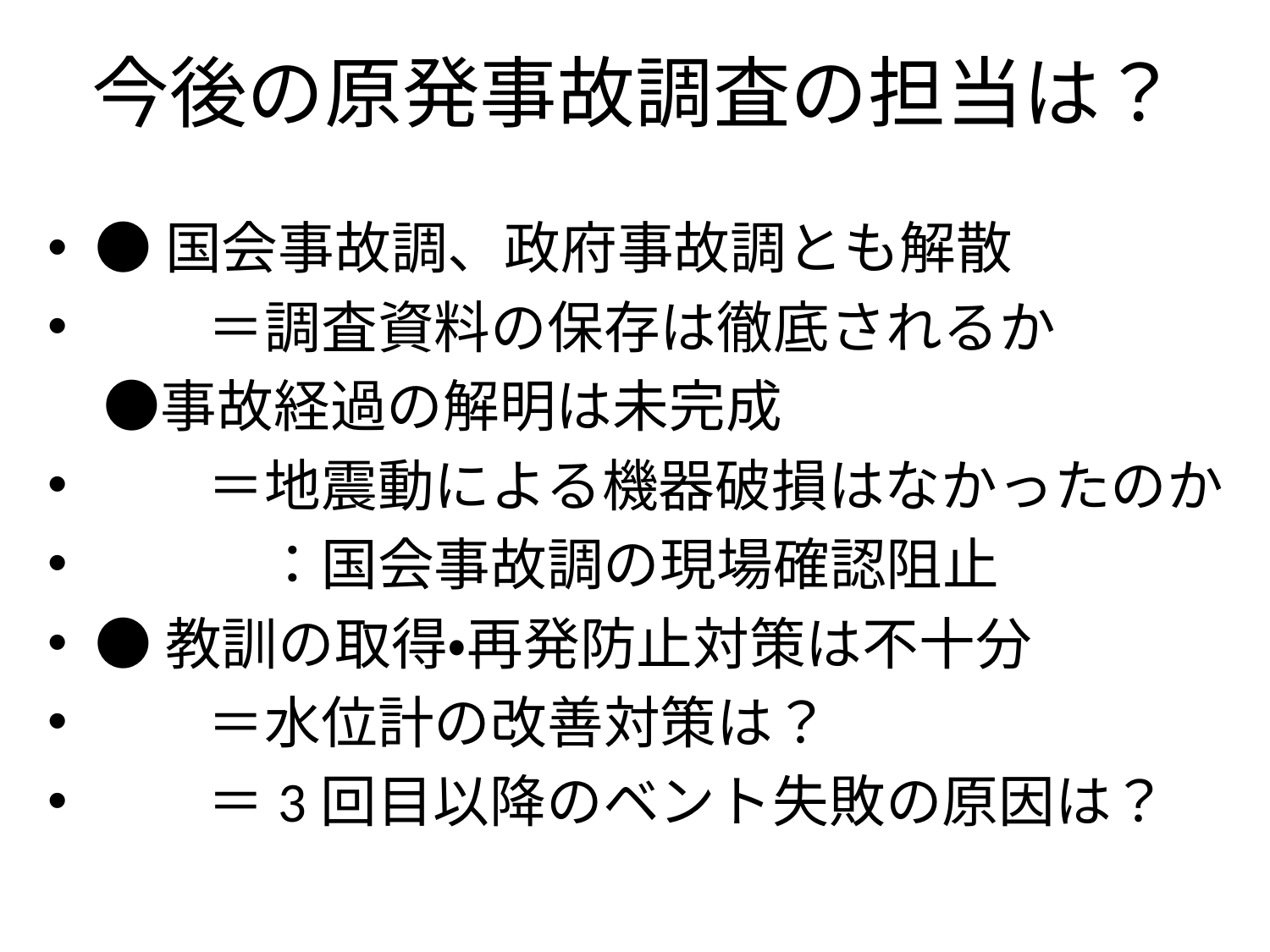

# 今後の原発事故調査の担当は？
●国会事故調、政府事故調とも解散
　　＝調査資料の保存は徹底されるか
　●事故経過の解明は未完成
　　＝地震動による機器破損はなかったのか
　　　：国会事故調の現場確認阻止
●教訓の取得・再発防止対策は不十分
　　＝水位計の改善対策は？
　　＝3回目以降のベント失敗の原因は？